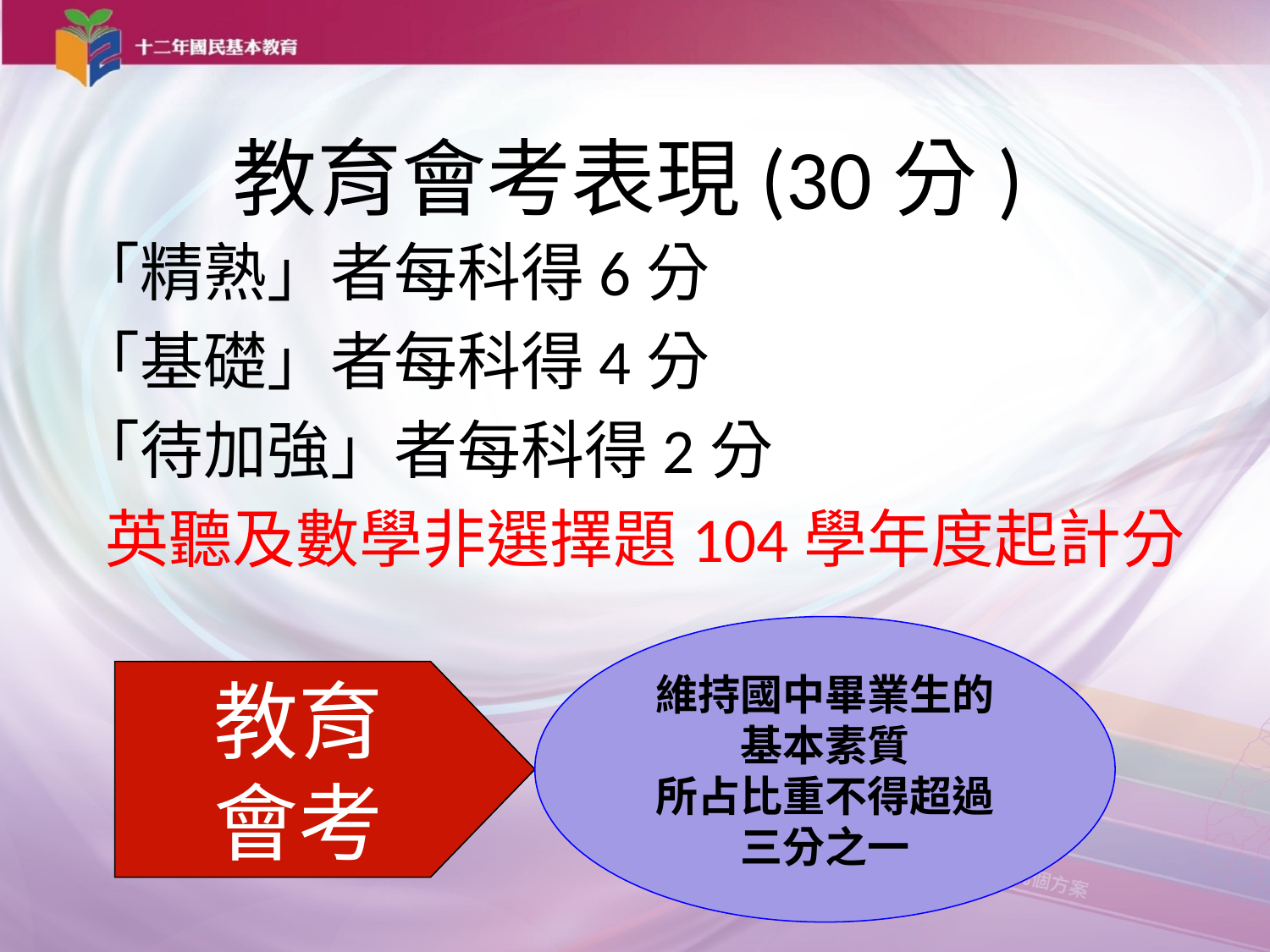

# 教育會考表現(30分)
「精熟」者每科得6分
「基礎」者每科得4分
「待加強」者每科得2分
 英聽及數學非選擇題104學年度起計分
維持國中畢業生的
基本素質
所占比重不得超過
三分之一
教育
會考